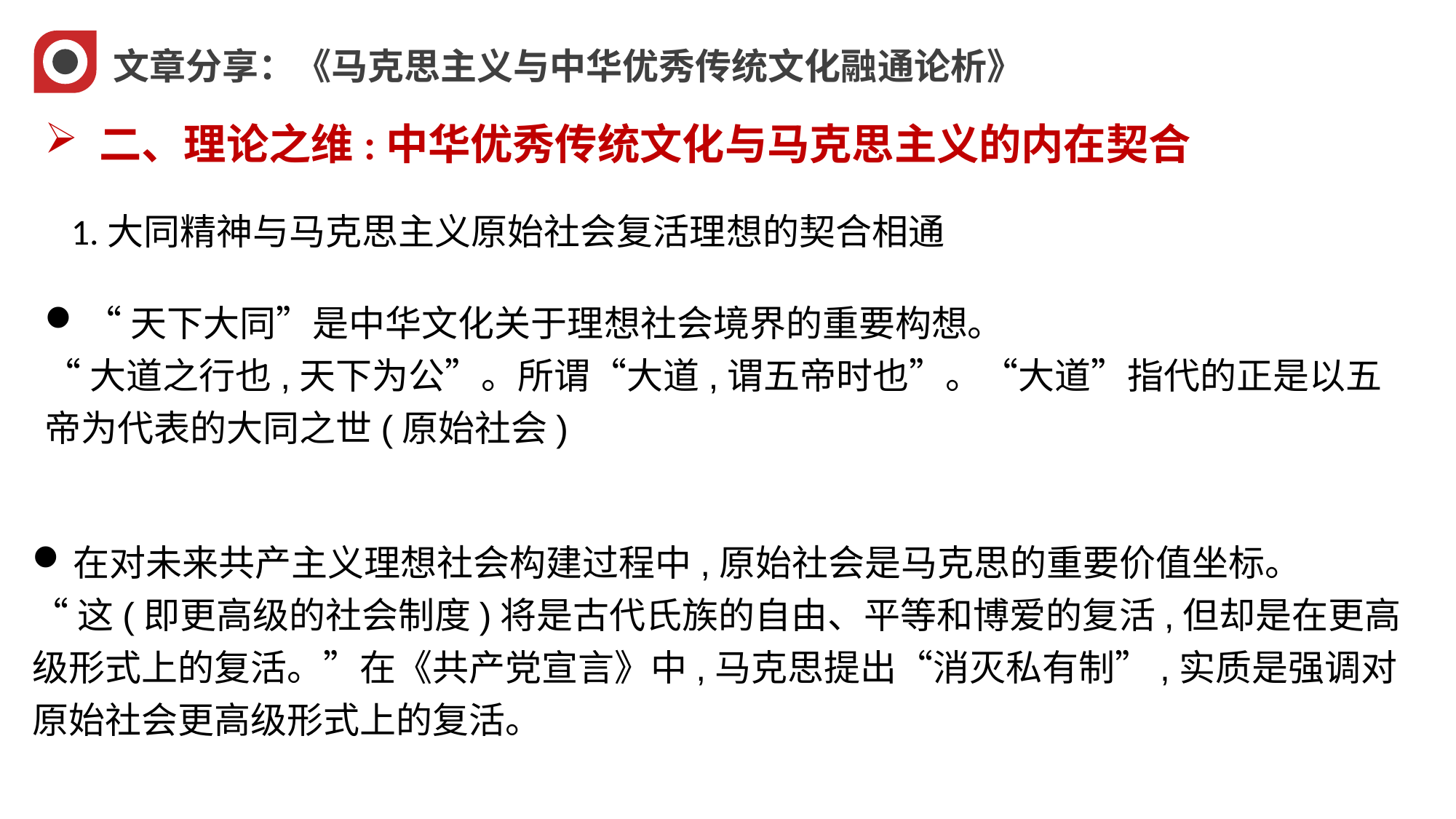

文章分享：《马克思主义与中华优秀传统文化融通论析》
二、理论之维:中华优秀传统文化与马克思主义的内在契合
1.大同精神与马克思主义原始社会复活理想的契合相通
“天下大同”是中华文化关于理想社会境界的重要构想。
“大道之行也,天下为公”。所谓“大道,谓五帝时也”。“大道”指代的正是以五帝为代表的大同之世(原始社会)
在对未来共产主义理想社会构建过程中,原始社会是马克思的重要价值坐标。
“这(即更高级的社会制度)将是古代氏族的自由、平等和博爱的复活,但却是在更高级形式上的复活。”在《共产党宣言》中,马克思提出“消灭私有制”,实质是强调对原始社会更高级形式上的复活。